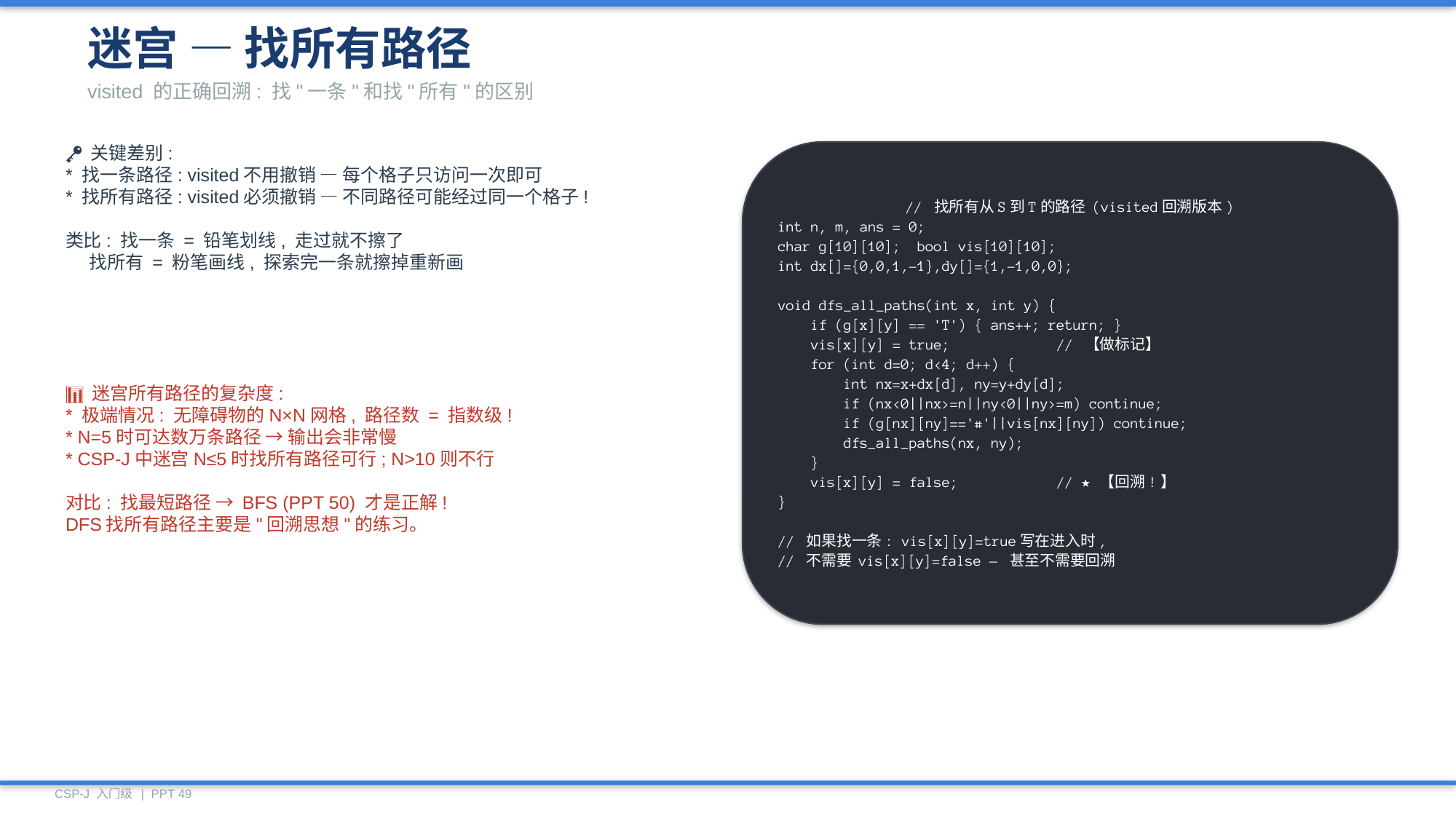

迷宫 — 找所有路径
visited 的正确回溯: 找"一条"和找"所有"的区别
🔑 关键差别:
* 找一条路径: visited不用撤销 — 每个格子只访问一次即可
* 找所有路径: visited必须撤销 — 不同路径可能经过同一个格子!
类比: 找一条 = 铅笔划线, 走过就不擦了
      找所有 = 粉笔画线, 探索完一条就擦掉重新画
// 找所有从S到T的路径 (visited回溯版本)
int n, m, ans = 0;
char g[10][10];  bool vis[10][10];
int dx[]={0,0,1,-1},dy[]={1,-1,0,0};

void dfs_all_paths(int x, int y) {
    if (g[x][y] == 'T') { ans++; return; }
    vis[x][y] = true;             // 【做标记】
    for (int d=0; d<4; d++) {
        int nx=x+dx[d], ny=y+dy[d];
        if (nx<0||nx>=n||ny<0||ny>=m) continue;
        if (g[nx][ny]=='#'||vis[nx][ny]) continue;
        dfs_all_paths(nx, ny);
    }
    vis[x][y] = false;            // ★【回溯!】
}

// 如果找一条: vis[x][y]=true写在进入时,
// 不需要 vis[x][y]=false — 甚至不需要回溯
📊 迷宫所有路径的复杂度:
* 极端情况: 无障碍物的N×N网格, 路径数 = 指数级!
* N=5时可达数万条路径 → 输出会非常慢
* CSP-J中迷宫N≤5时找所有路径可行; N>10则不行
对比: 找最短路径 → BFS (PPT 50) 才是正解!
DFS找所有路径主要是"回溯思想"的练习。

CSP-J 入门级  |  PPT 49